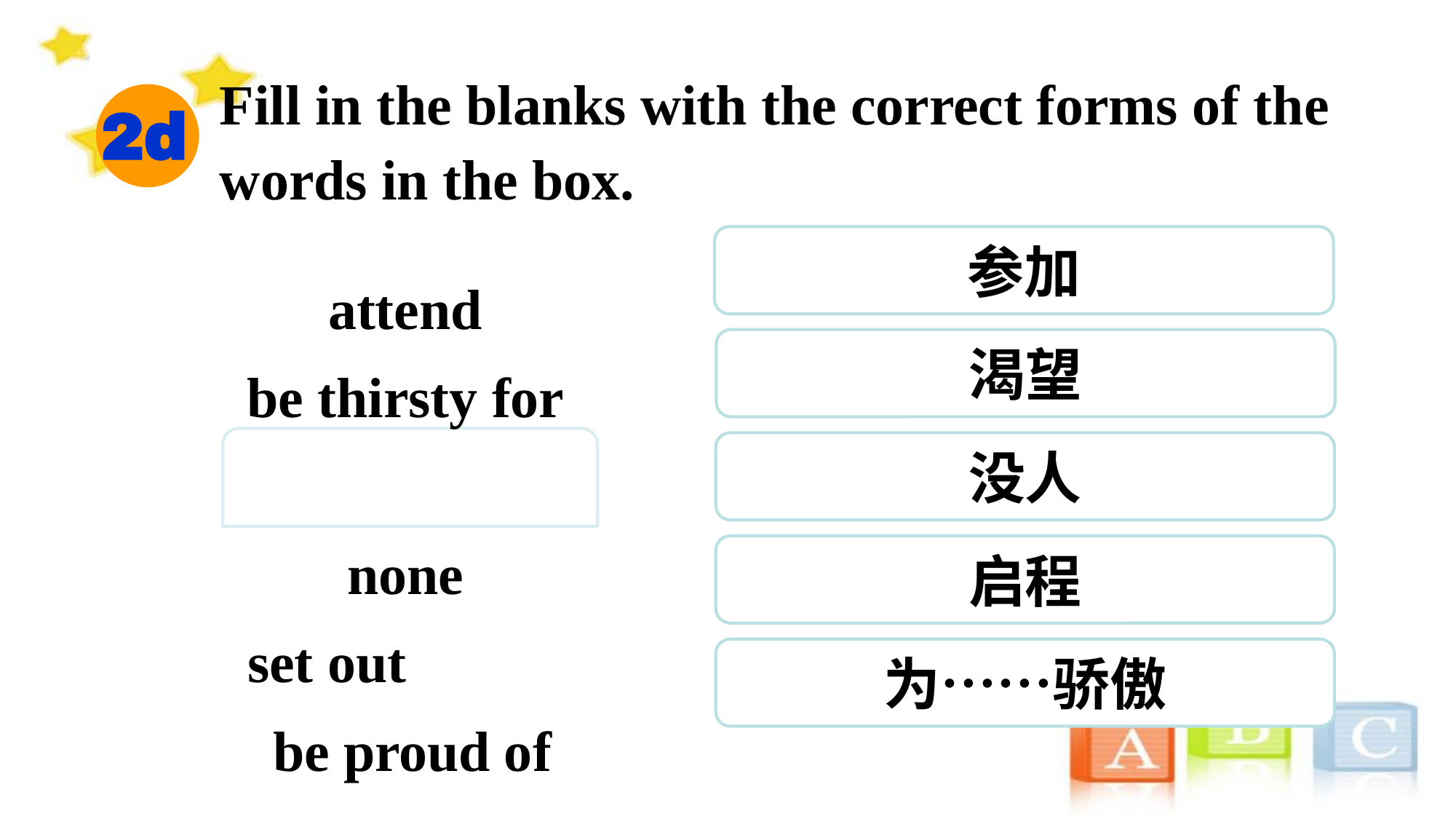

Fill in the blanks with the correct forms of the words in the box.

2d
参加
attend
be thirsty for
none
set out
be proud of

渴望
没人
启程
为……骄傲